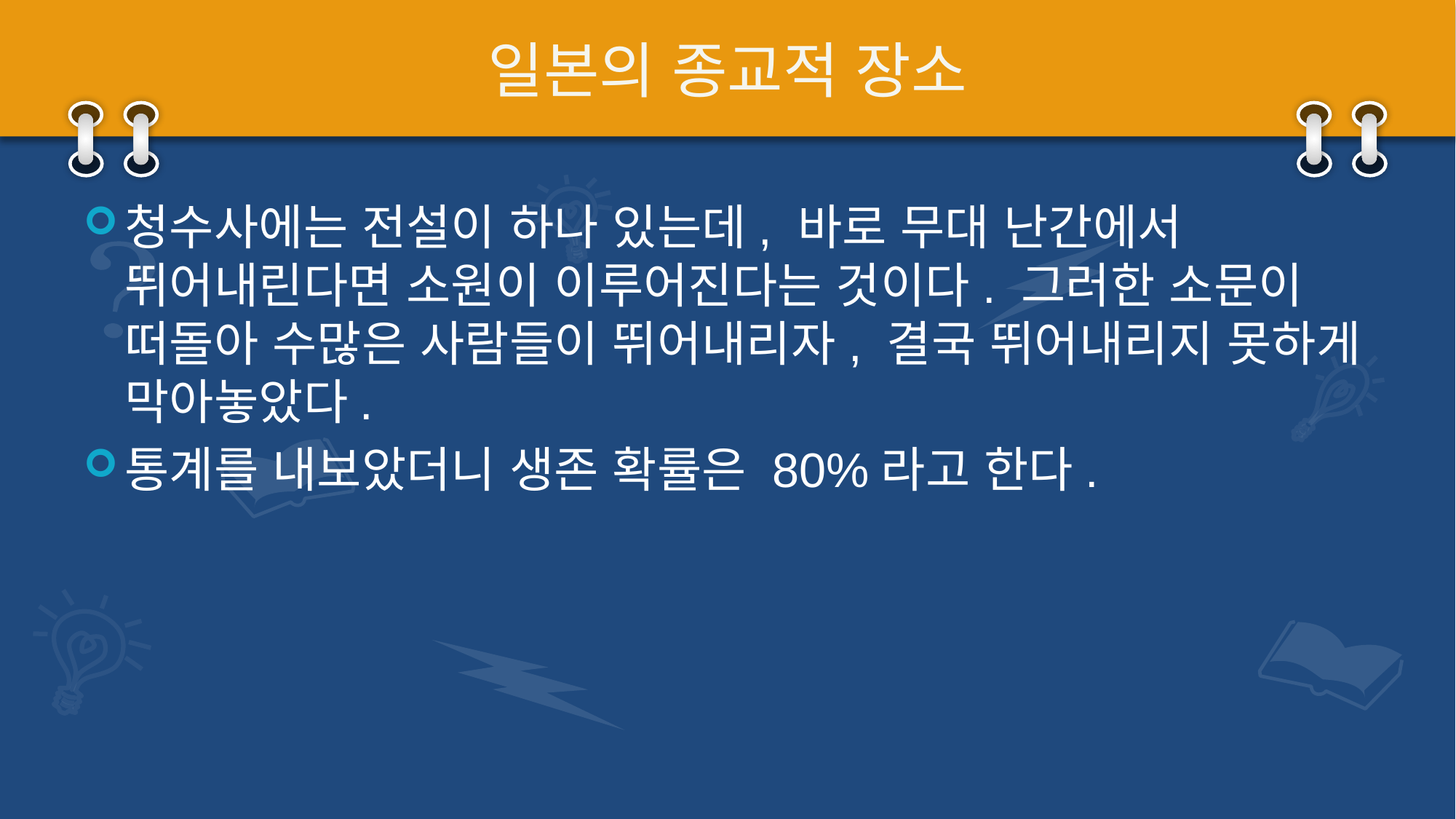

# 일본의 종교적 장소
청수사에는 전설이 하나 있는데, 바로 무대 난간에서 뛰어내린다면 소원이 이루어진다는 것이다. 그러한 소문이 떠돌아 수많은 사람들이 뛰어내리자, 결국 뛰어내리지 못하게 막아놓았다.
통계를 내보았더니 생존 확률은 80%라고 한다.